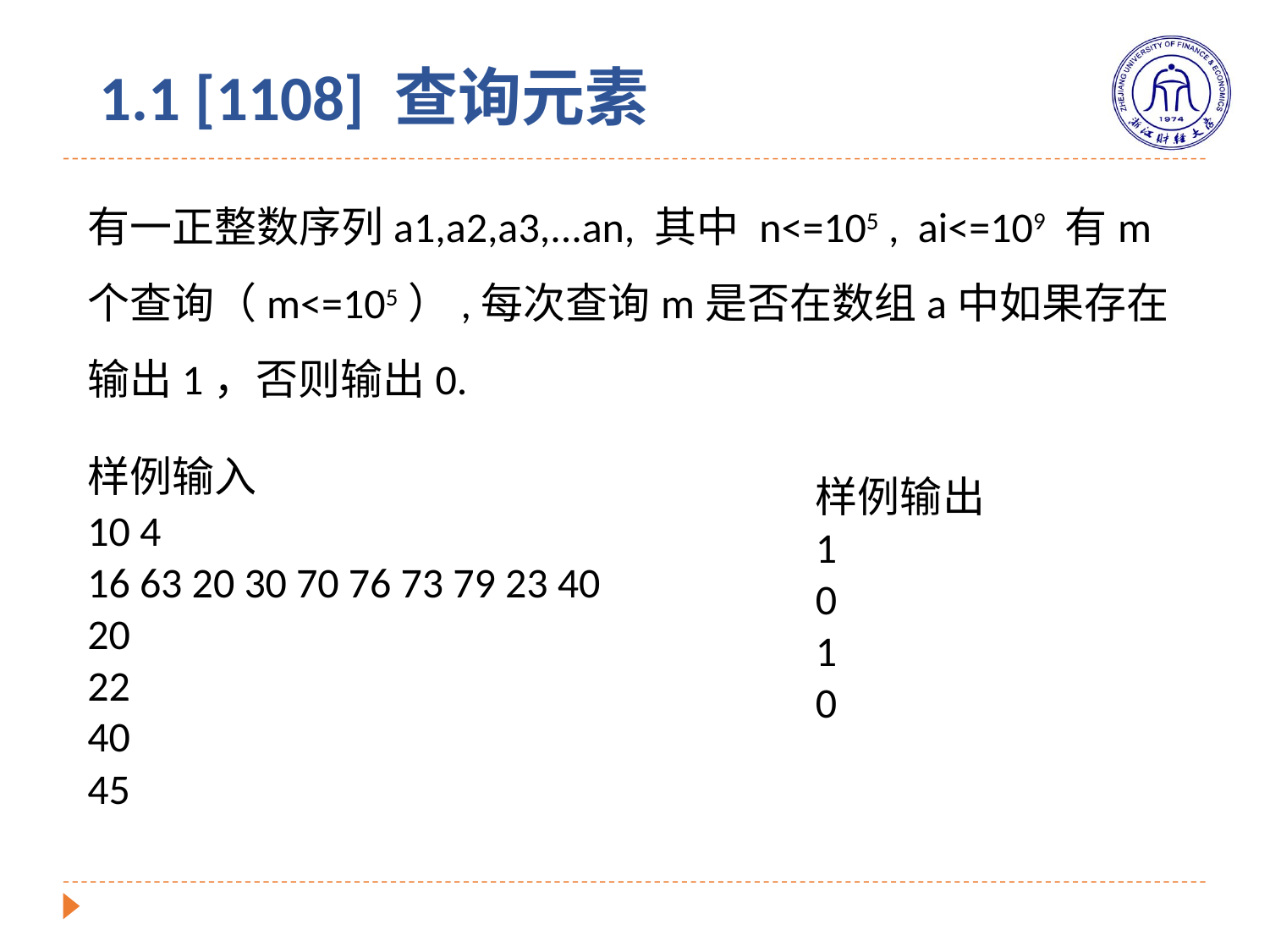

# 1.1 [1108] 查询元素
有一正整数序列a1,a2,a3,...an, 其中 n<=105 ,  ai<=109 有m 个查询（m<=105）,每次查询m是否在数组a中如果存在输出1，否则输出0.
样例输入
10 4
16 63 20 30 70 76 73 79 23 40
20
22
40
45

样例输出
1
0
1
0
2